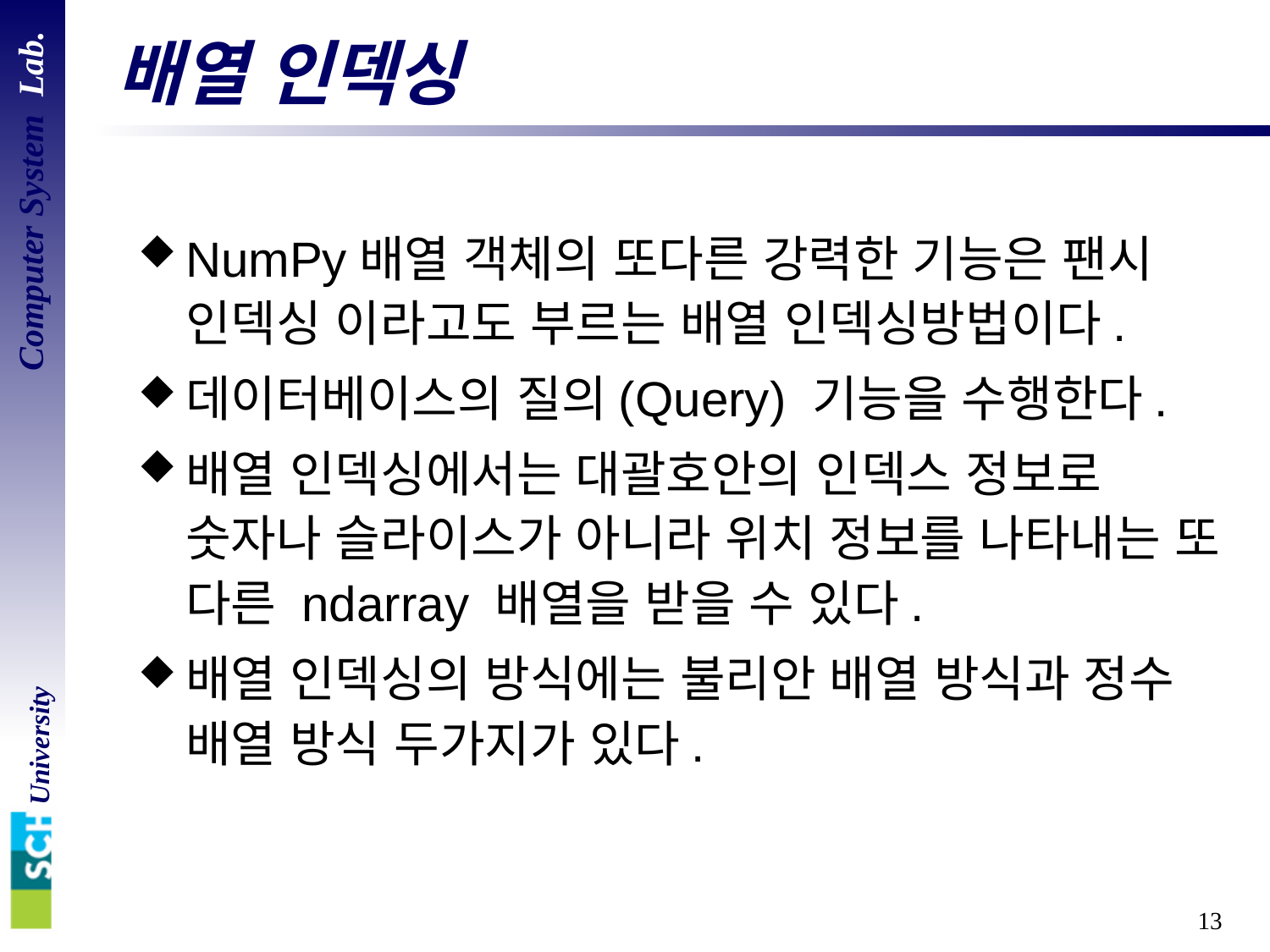

# 배열 인덱싱

NumPy배열 객체의 또다른 강력한 기능은 팬시 인덱싱 이라고도 부르는 배열 인덱싱방법이다.
데이터베이스의 질의(Query) 기능을 수행한다.
배열 인덱싱에서는 대괄호안의 인덱스 정보로 숫자나 슬라이스가 아니라 위치 정보를 나타내는 또 다른 ndarray 배열을 받을 수 있다.
배열 인덱싱의 방식에는 불리안 배열 방식과 정수 배열 방식 두가지가 있다.